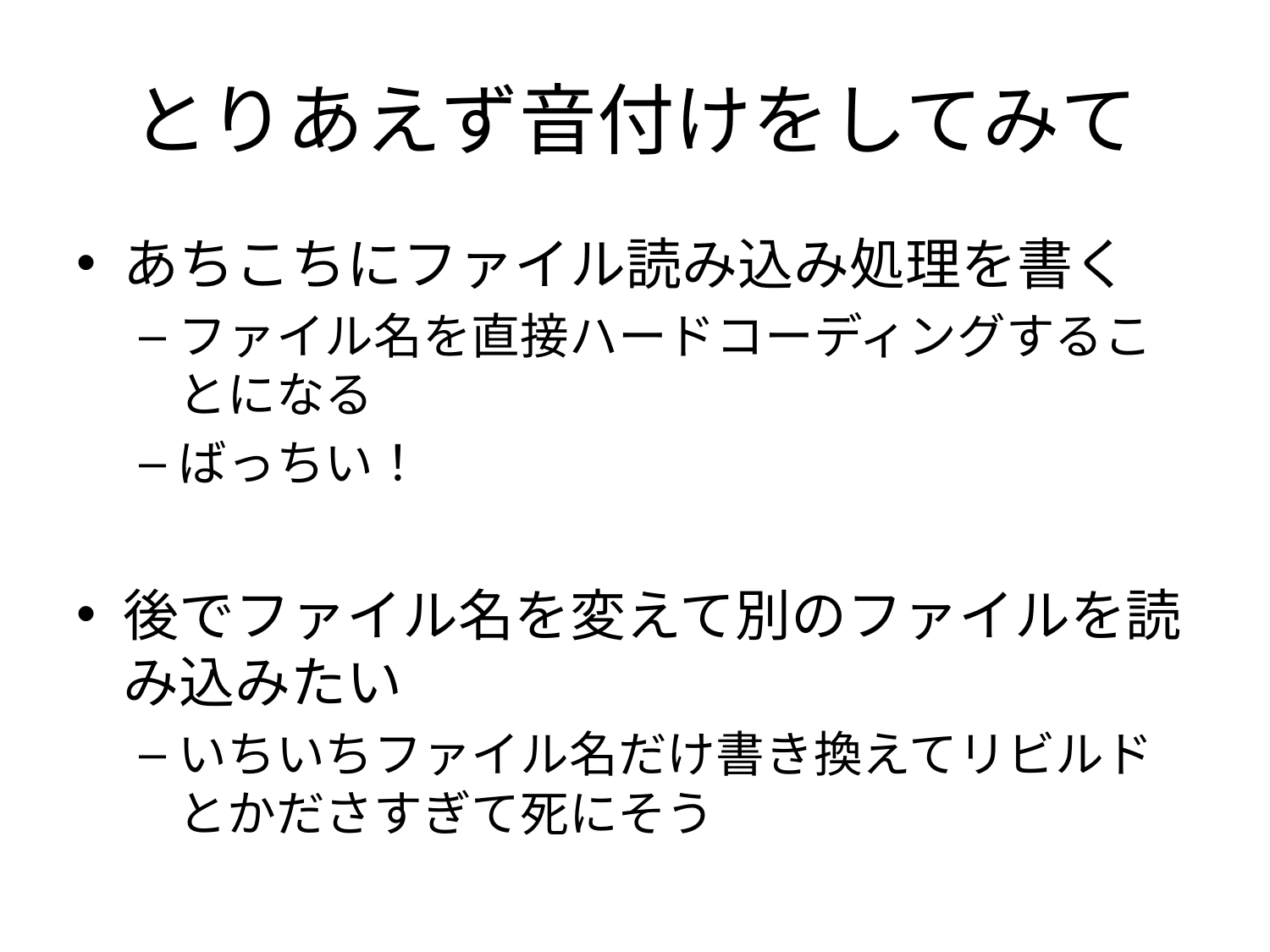

# とりあえず音付けをしてみて
あちこちにファイル読み込み処理を書く
ファイル名を直接ハードコーディングすることになる
ばっちい！

後でファイル名を変えて別のファイルを読み込みたい
いちいちファイル名だけ書き換えてリビルドとかださすぎて死にそう